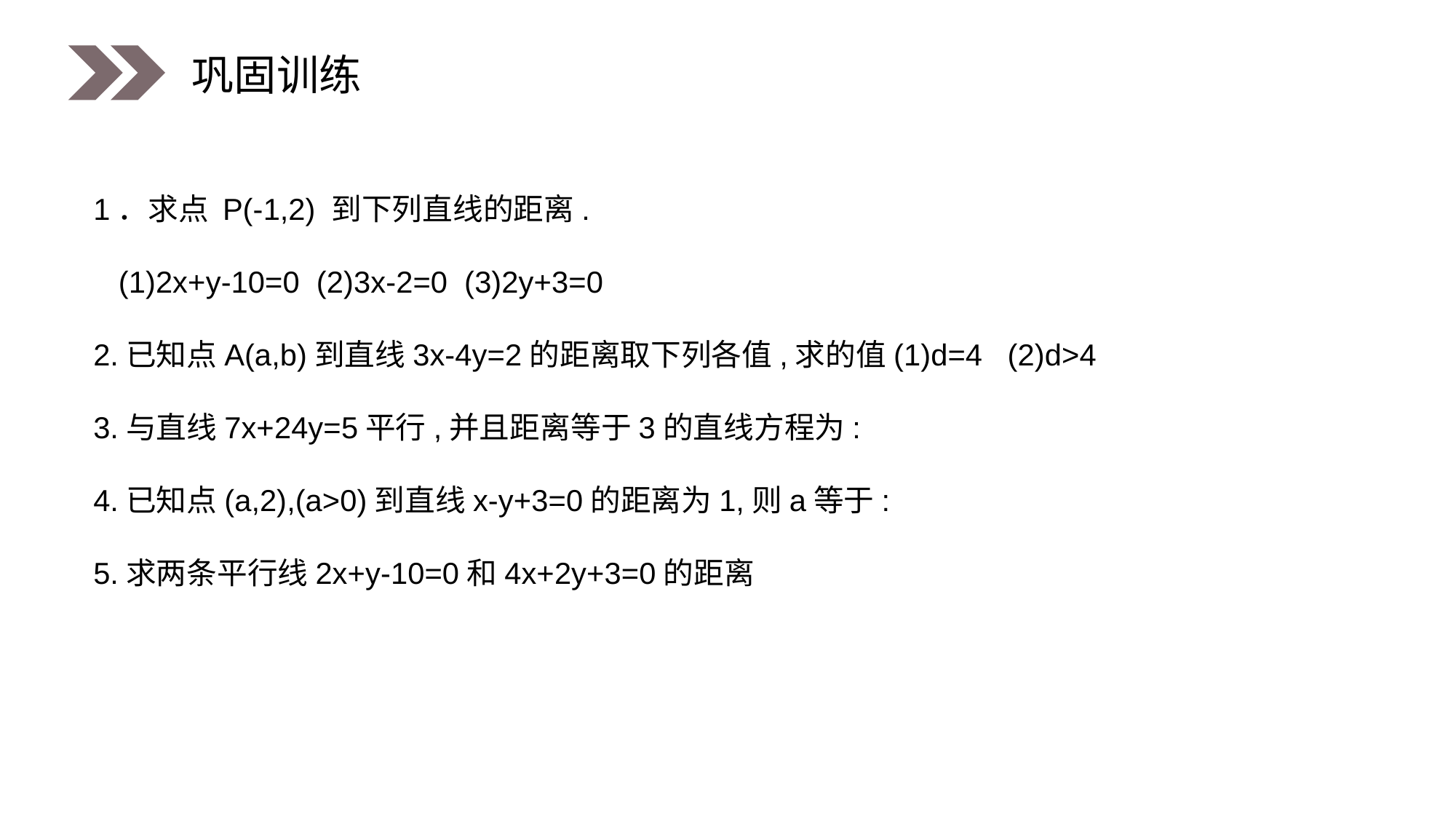

巩固训练
1．求点 P(-1,2) 到下列直线的距离.
   (1)2x+y-10=0  (2)3x-2=0  (3)2y+3=0
2.已知点A(a,b)到直线3x-4y=2的距离取下列各值,求的值(1)d=4   (2)d>4
3.与直线7x+24y=5平行,并且距离等于3的直线方程为:
4.已知点(a,2),(a>0)到直线x-y+3=0的距离为1,则a等于:
5.求两条平行线2x+y-10=0和4x+2y+3=0的距离